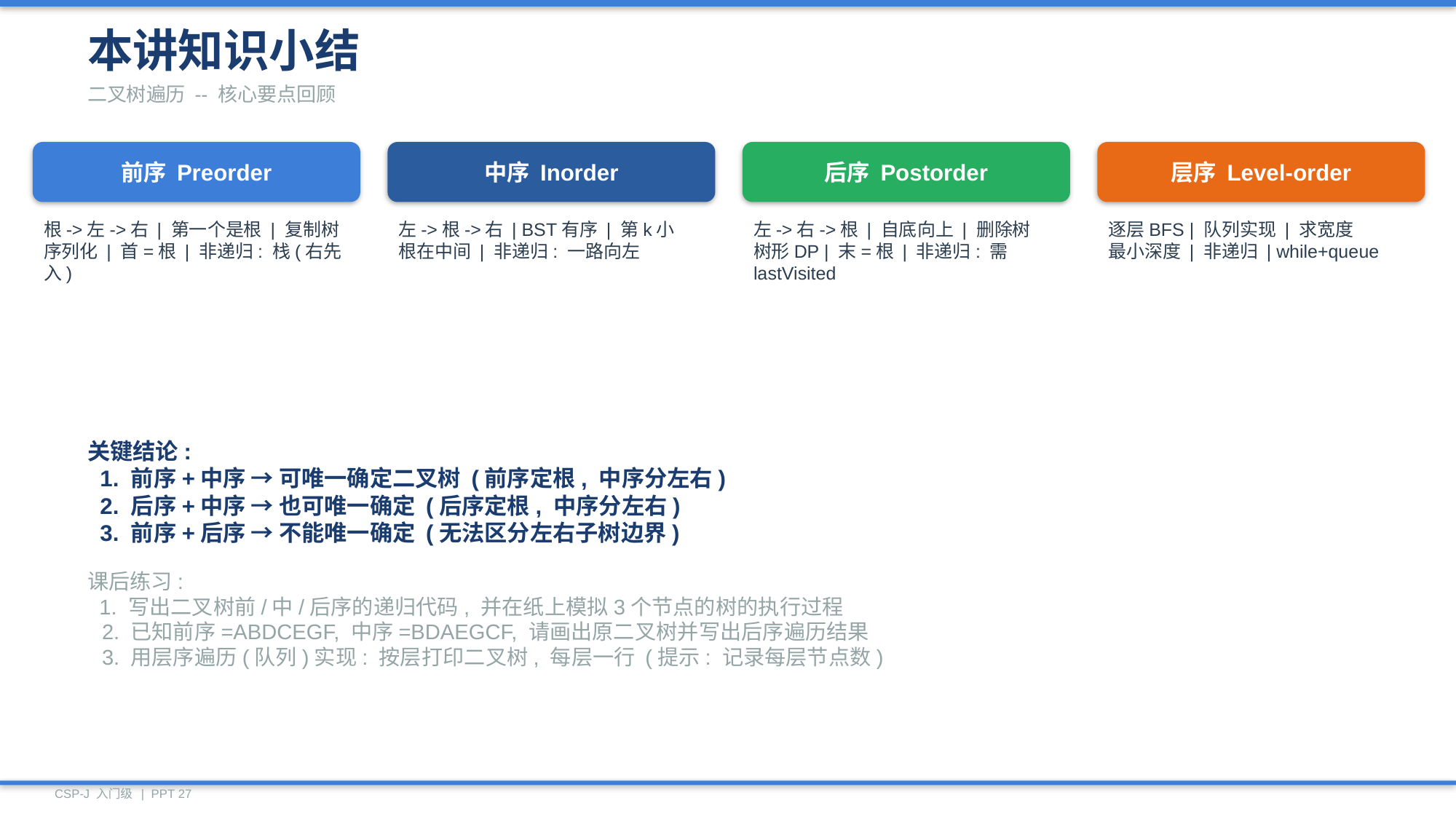

本讲知识小结
二叉树遍历 -- 核心要点回顾
前序 Preorder
中序 Inorder
后序 Postorder
层序 Level-order
根->左->右 | 第一个是根 | 复制树
序列化 | 首=根 | 非递归: 栈(右先入)
左->根->右 | BST有序 | 第k小
根在中间 | 非递归: 一路向左
左->右->根 | 自底向上 | 删除树
树形DP | 末=根 | 非递归: 需lastVisited
逐层BFS | 队列实现 | 求宽度
最小深度 | 非递归 | while+queue
关键结论:
  1. 前序+中序 → 可唯一确定二叉树 (前序定根, 中序分左右)
  2. 后序+中序 → 也可唯一确定 (后序定根, 中序分左右)
  3. 前序+后序 → 不能唯一确定 (无法区分左右子树边界)
课后练习:
  1. 写出二叉树前/中/后序的递归代码, 并在纸上模拟3个节点的树的执行过程
  2. 已知前序=ABDCEGF, 中序=BDAEGCF, 请画出原二叉树并写出后序遍历结果
  3. 用层序遍历(队列)实现: 按层打印二叉树, 每层一行 (提示: 记录每层节点数)

CSP-J 入门级  |  PPT 27